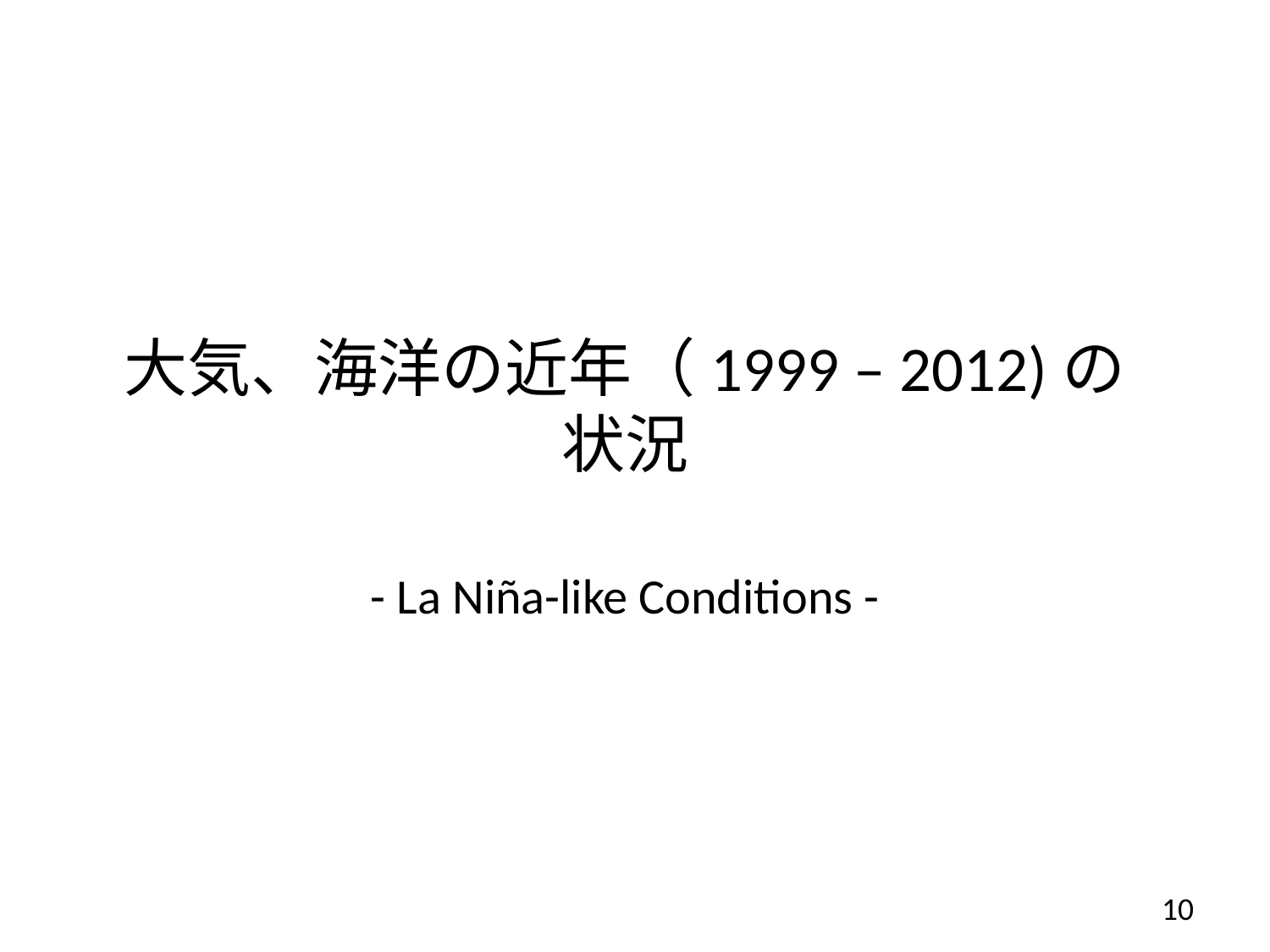

# 大気、海洋の近年（1999 – 2012)の状況 - La Niña-like Conditions -
10